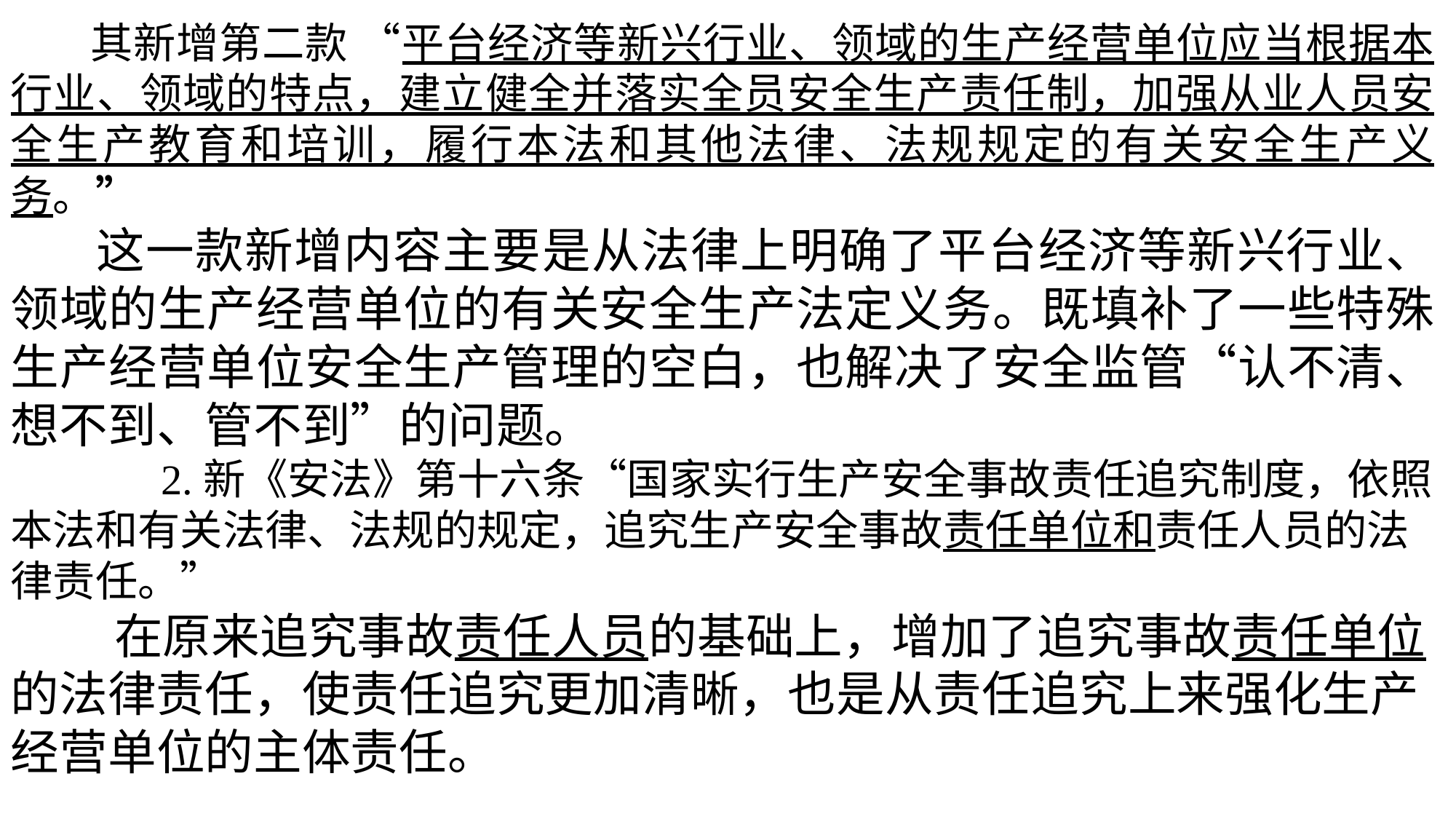

其新增第二款 “平台经济等新兴行业、领域的生产经营单位应当根据本行业、领域的特点，建立健全并落实全员安全生产责任制，加强从业人员安全生产教育和培训，履行本法和其他法律、法规规定的有关安全生产义务。”
  这一款新增内容主要是从法律上明确了平台经济等新兴行业、领域的生产经营单位的有关安全生产法定义务。既填补了一些特殊生产经营单位安全生产管理的空白，也解决了安全监管“认不清、想不到、管不到”的问题。
    2.新《安法》第十六条“国家实行生产安全事故责任追究制度，依照本法和有关法律、法规的规定，追究生产安全事故责任单位和责任人员的法律责任。”
    在原来追究事故责任人员的基础上，增加了追究事故责任单位的法律责任，使责任追究更加清晰，也是从责任追究上来强化生产经营单位的主体责任。